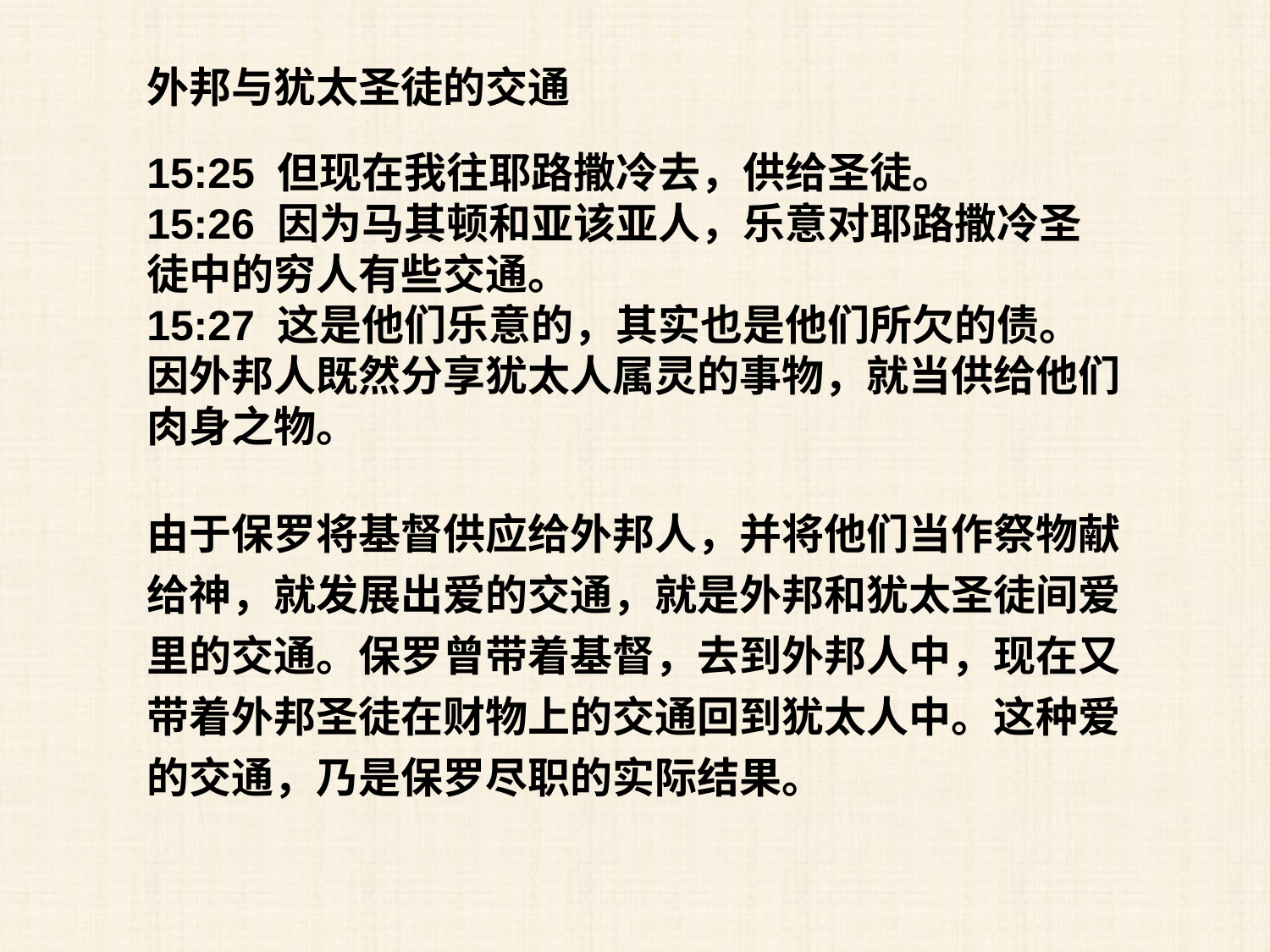

外邦与犹太圣徒的交通
15:25 但现在我往耶路撒冷去，供给圣徒。
15:26 因为马其顿和亚该亚人，乐意对耶路撒冷圣徒中的穷人有些交通。
15:27 这是他们乐意的，其实也是他们所欠的债。因外邦人既然分享犹太人属灵的事物，就当供给他们肉身之物。
由于保罗将基督供应给外邦人，并将他们当作祭物献给神，就发展出爱的交通，就是外邦和犹太圣徒间爱里的交通。保罗曾带着基督，去到外邦人中，现在又带着外邦圣徒在财物上的交通回到犹太人中。这种爱的交通，乃是保罗尽职的实际结果。